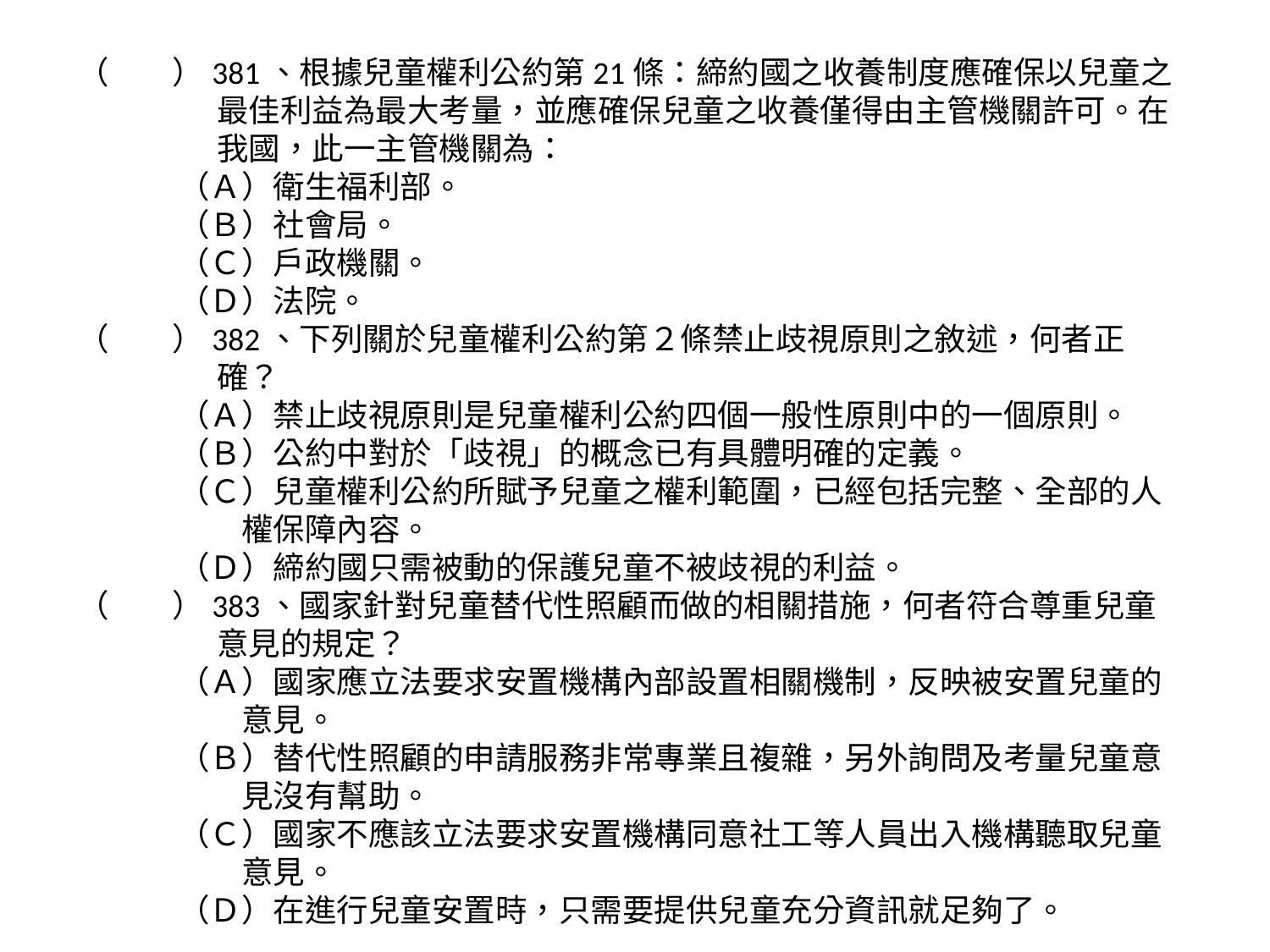

（　　）381、根據兒童權利公約第21條：締約國之收養制度應確保以兒童之最佳利益為最大考量，並應確保兒童之收養僅得由主管機關許可。在我國，此一主管機關為：
（Ａ）衛生福利部。
（Ｂ）社會局。
（Ｃ）戶政機關。
（Ｄ）法院。
（　　）382、下列關於兒童權利公約第２條禁止歧視原則之敘述，何者正確？
（Ａ）禁止歧視原則是兒童權利公約四個一般性原則中的一個原則。
（Ｂ）公約中對於「歧視」的概念已有具體明確的定義。
（Ｃ）兒童權利公約所賦予兒童之權利範圍，已經包括完整、全部的人權保障內容。
（Ｄ）締約國只需被動的保護兒童不被歧視的利益。
（　　）383、國家針對兒童替代性照顧而做的相關措施，何者符合尊重兒童意見的規定？
（Ａ）國家應立法要求安置機構內部設置相關機制，反映被安置兒童的意見。
（Ｂ）替代性照顧的申請服務非常專業且複雜，另外詢問及考量兒童意見沒有幫助。
（Ｃ）國家不應該立法要求安置機構同意社工等人員出入機構聽取兒童意見。
（Ｄ）在進行兒童安置時，只需要提供兒童充分資訊就足夠了。